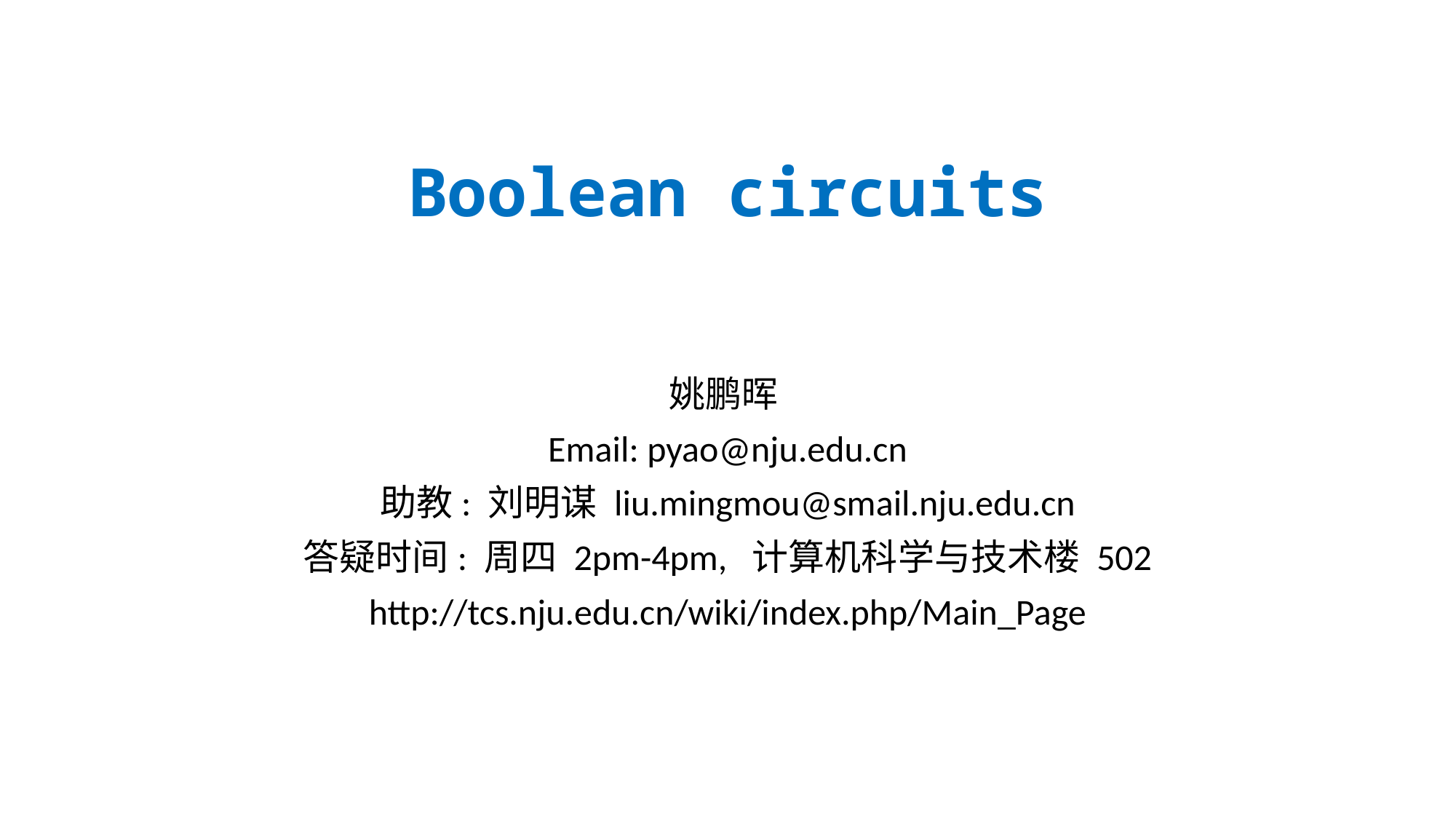

# Boolean circuits
姚鹏晖
Email: pyao@nju.edu.cn
助教: 刘明谋 liu.mingmou@smail.nju.edu.cn
答疑时间: 周四 2pm-4pm,  计算机科学与技术楼 502
http://tcs.nju.edu.cn/wiki/index.php/Main_Page